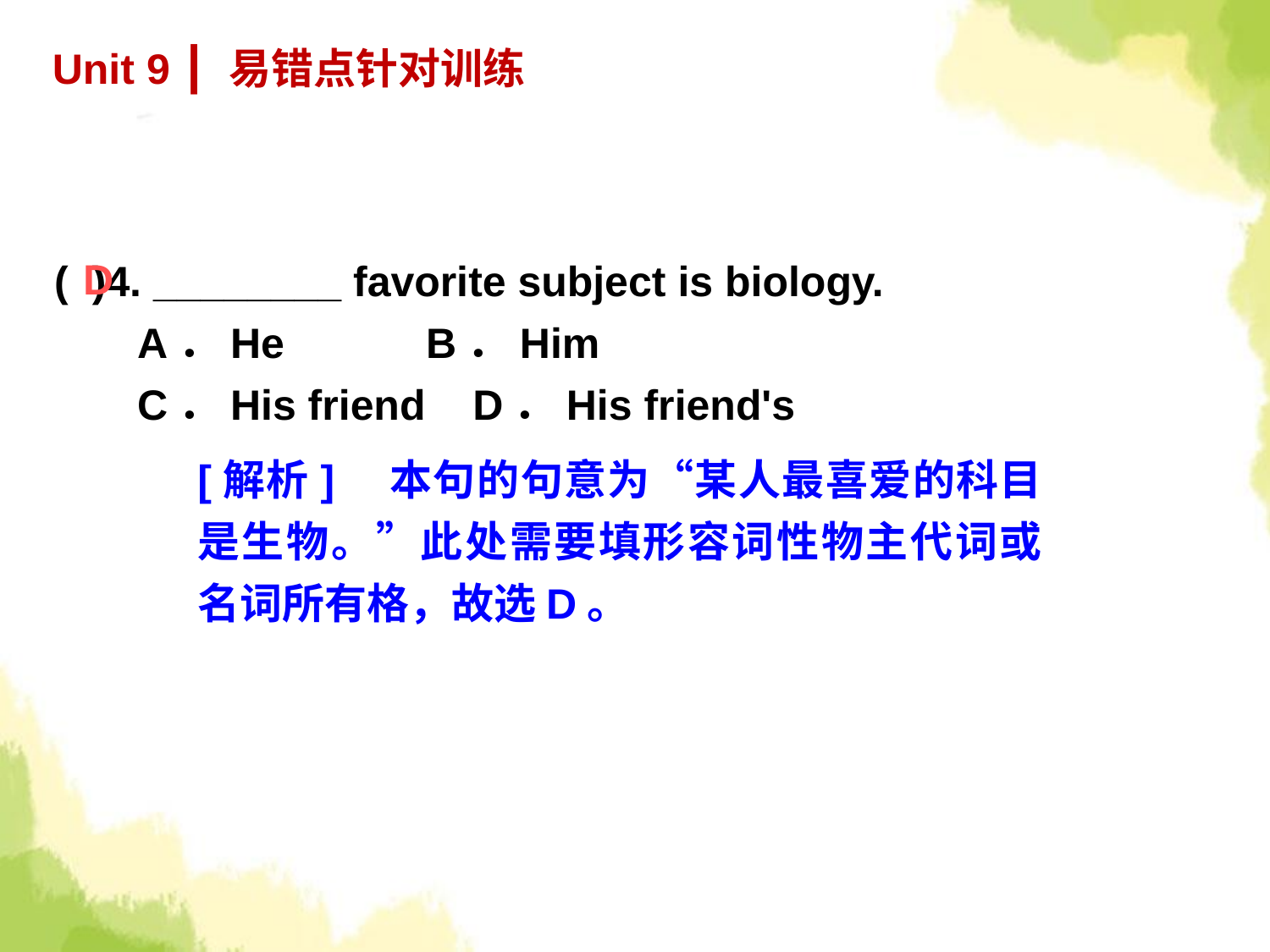

Unit 9 ┃ 易错点针对训练
(  )4. ________ favorite subject is biology.
       A．He            B．Him
       C．His friend    D．His friend's
D
[解析]　本句的句意为“某人最喜爱的科目是生物。”此处需要填形容词性物主代词或名词所有格，故选D。